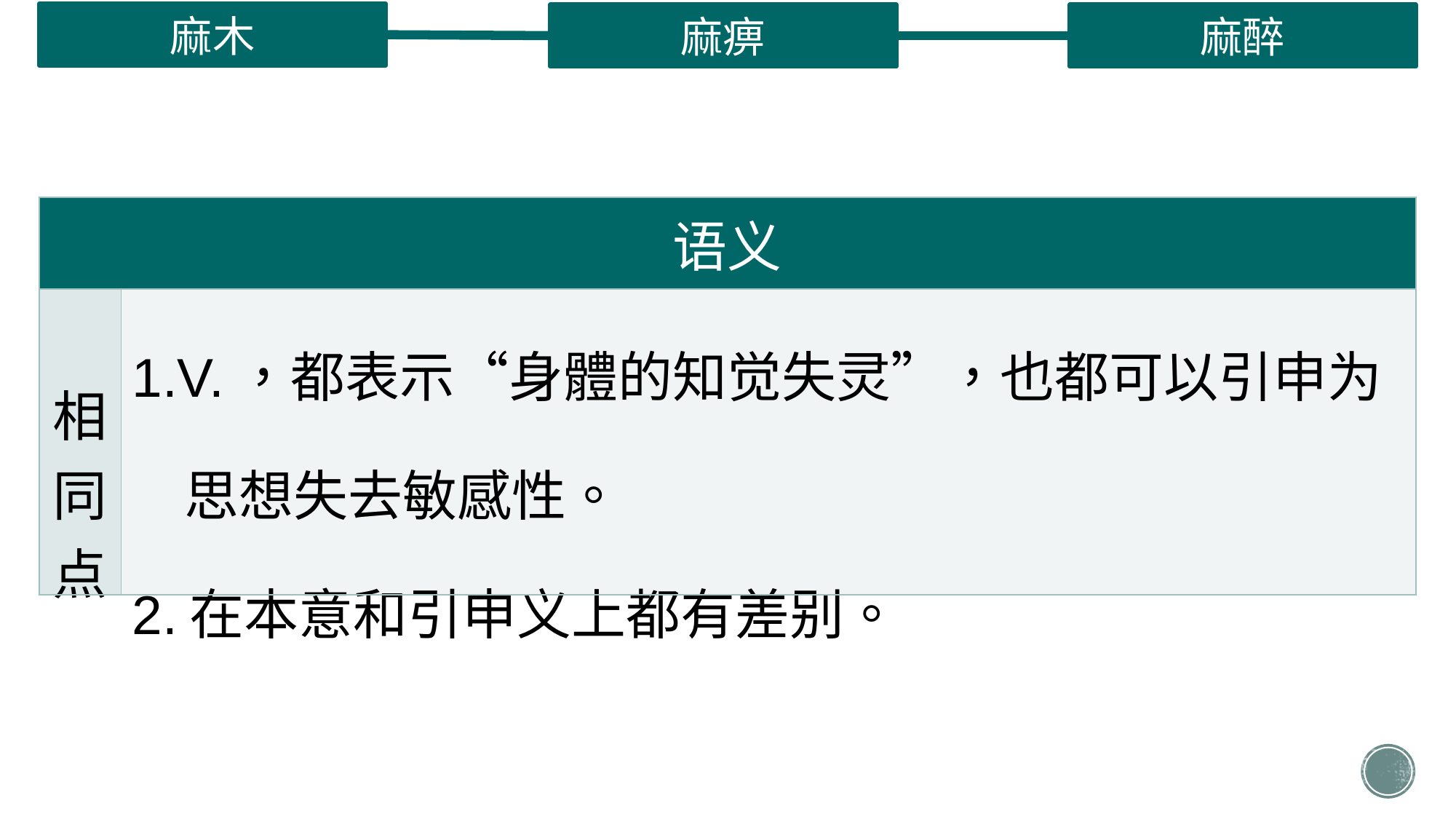

麻木
麻痹
麻醉
| 语义 |  |
| --- | --- |
| 相同点 | 1.V.，都表示“身體的知觉失灵”，也都可以引申为 思想失去敏感性。 2.在本意和引申义上都有差别。 |